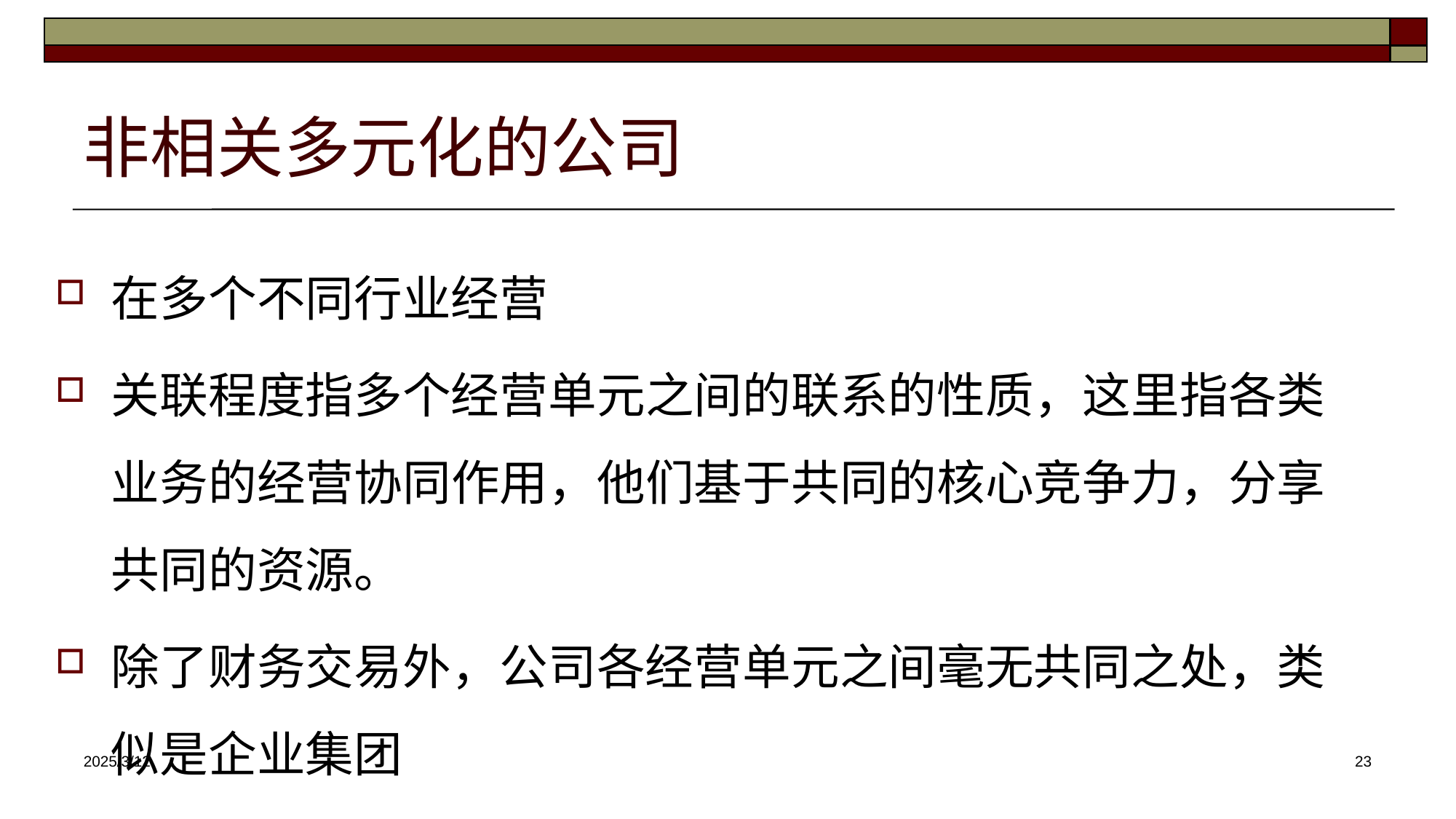

# 非相关多元化的公司
在多个不同行业经营
关联程度指多个经营单元之间的联系的性质，这里指各类业务的经营协同作用，他们基于共同的核心竞争力，分享共同的资源。
除了财务交易外，公司各经营单元之间毫无共同之处，类似是企业集团

2025/3/12
23